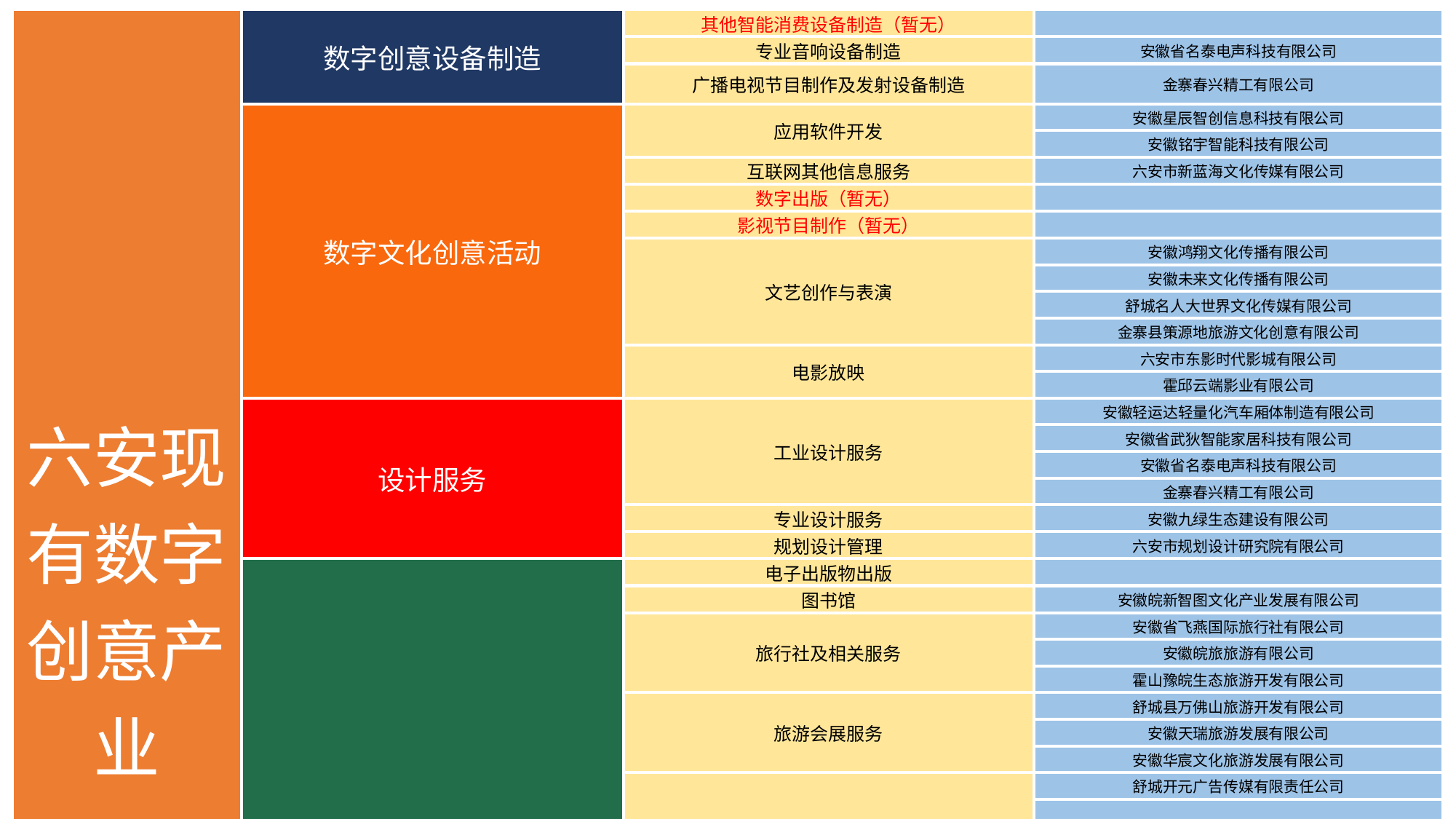

| 六安现有数字创意产业 | 数字创意设备制造 | 其他智能消费设备制造（暂无） |  |
| --- | --- | --- | --- |
|  |  | 专业音响设备制造 | 安徽省名泰电声科技有限公司 |
|  |  | 广播电视节目制作及发射设备制造 | 金寨春兴精工有限公司 |
|  | 数字文化创意活动 | 应用软件开发 | 安徽星辰智创信息科技有限公司 |
|  |  |  | 安徽铭宇智能科技有限公司 |
|  |  | 互联网其他信息服务 | 六安市新蓝海文化传媒有限公司 |
|  |  | 数字出版（暂无） |  |
|  |  | 影视节目制作（暂无） |  |
|  |  | 文艺创作与表演 | 安徽鸿翔文化传播有限公司 |
|  |  |  | 安徽未来文化传播有限公司 |
|  |  |  | 舒城名人大世界文化传媒有限公司 |
|  |  |  | 金寨县策源地旅游文化创意有限公司 |
|  |  | 电影放映 | 六安市东影时代影城有限公司 |
|  |  |  | 霍邱云端影业有限公司 |
|  | 设计服务 | 工业设计服务 | 安徽轻运达轻量化汽车厢体制造有限公司 |
|  |  |  | 安徽省武狄智能家居科技有限公司 |
|  |  |  | 安徽省名泰电声科技有限公司 |
|  |  |  | 金寨春兴精工有限公司 |
|  |  | 专业设计服务 | 安徽九绿生态建设有限公司 |
|  |  | 规划设计管理 | 六安市规划设计研究院有限公司 |
|  | 数字创意与融合服务 | 电子出版物出版 |  |
|  |  | 图书馆 | 安徽皖新智图文化产业发展有限公司 |
|  |  | 旅行社及相关服务 | 安徽省飞燕国际旅行社有限公司 |
|  |  |  | 安徽皖旅旅游有限公司 |
|  |  |  | 霍山豫皖生态旅游开发有限公司 |
|  |  | 旅游会展服务 | 舒城县万佛山旅游开发有限公司 |
|  |  |  | 安徽天瑞旅游发展有限公司 |
|  |  |  | 安徽华宸文化旅游发展有限公司 |
|  |  | 互联网广告服务 | 舒城开元广告传媒有限责任公司 |
|  |  |  | 六安市新蓝海文化传媒有限公司 |